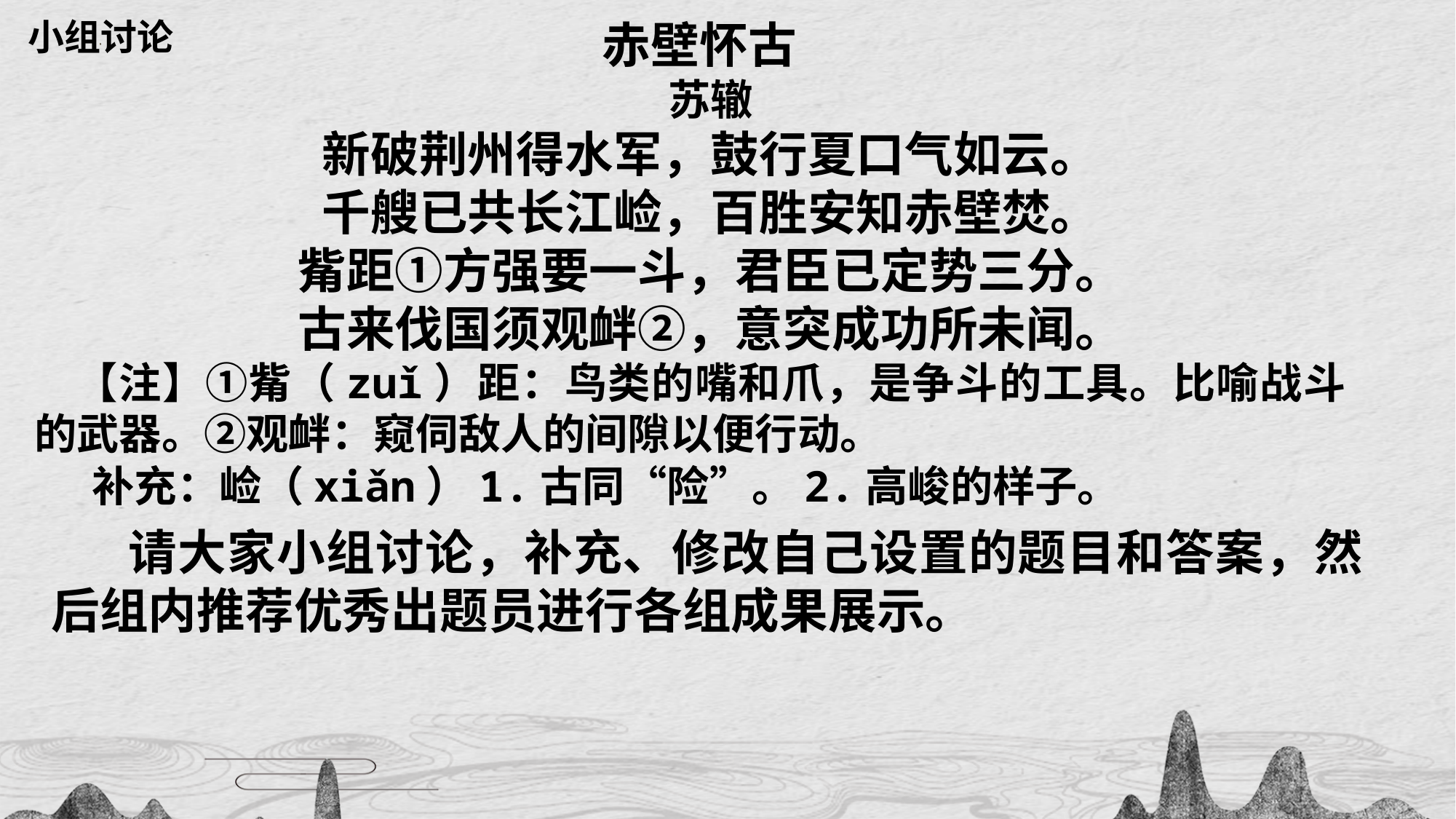

小组讨论
赤壁怀古
苏辙
新破荆州得水军，鼓行夏口气如云。
千艘已共长江崄，百胜安知赤壁焚。
觜距①方强要一斗，君臣已定势三分。
古来伐国须观衅②，意突成功所未闻。
【注】①觜（zuǐ）距：鸟类的嘴和爪，是争斗的工具。比喻战斗的武器。②观衅：窥伺敌人的间隙以便行动。
补充：崄（xiǎn）1.古同“险”。2.高峻的样子。
  请大家小组讨论，补充、修改自己设置的题目和答案，然后组内推荐优秀出题员进行各组成果展示。